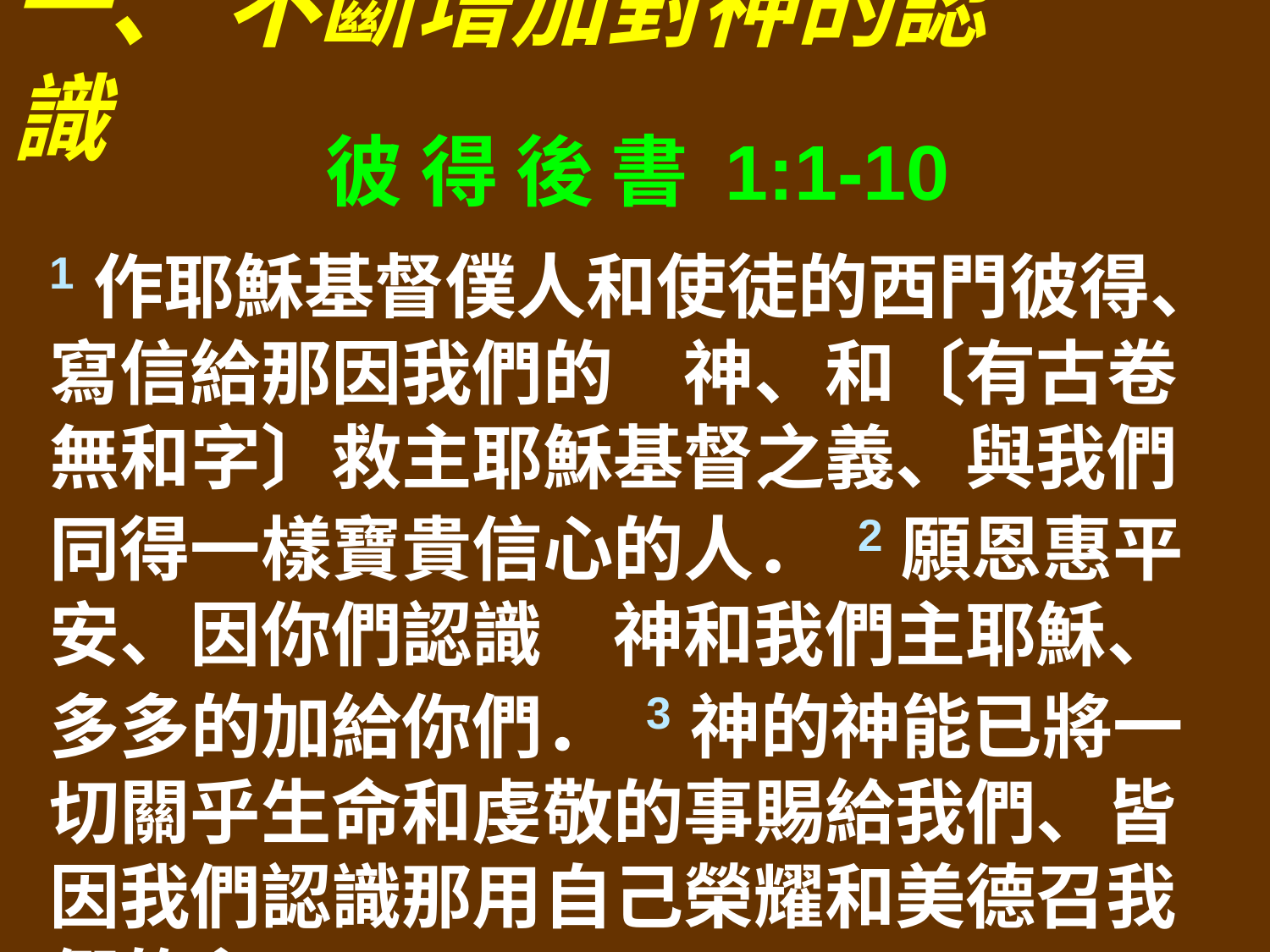

一、 不斷增加對神的認識
彼 得 後 書 1:1-10
1作耶穌基督僕人和使徒的西門彼得、寫信給那因我們的　神、和〔有古卷無和字〕救主耶穌基督之義、與我們同得一樣寶貴信心的人． 2願恩惠平安、因你們認識　神和我們主耶穌、多多的加給你們． 3神的神能已將一切關乎生命和虔敬的事賜給我們、皆因我們認識那用自己榮耀和美德召我們的主．